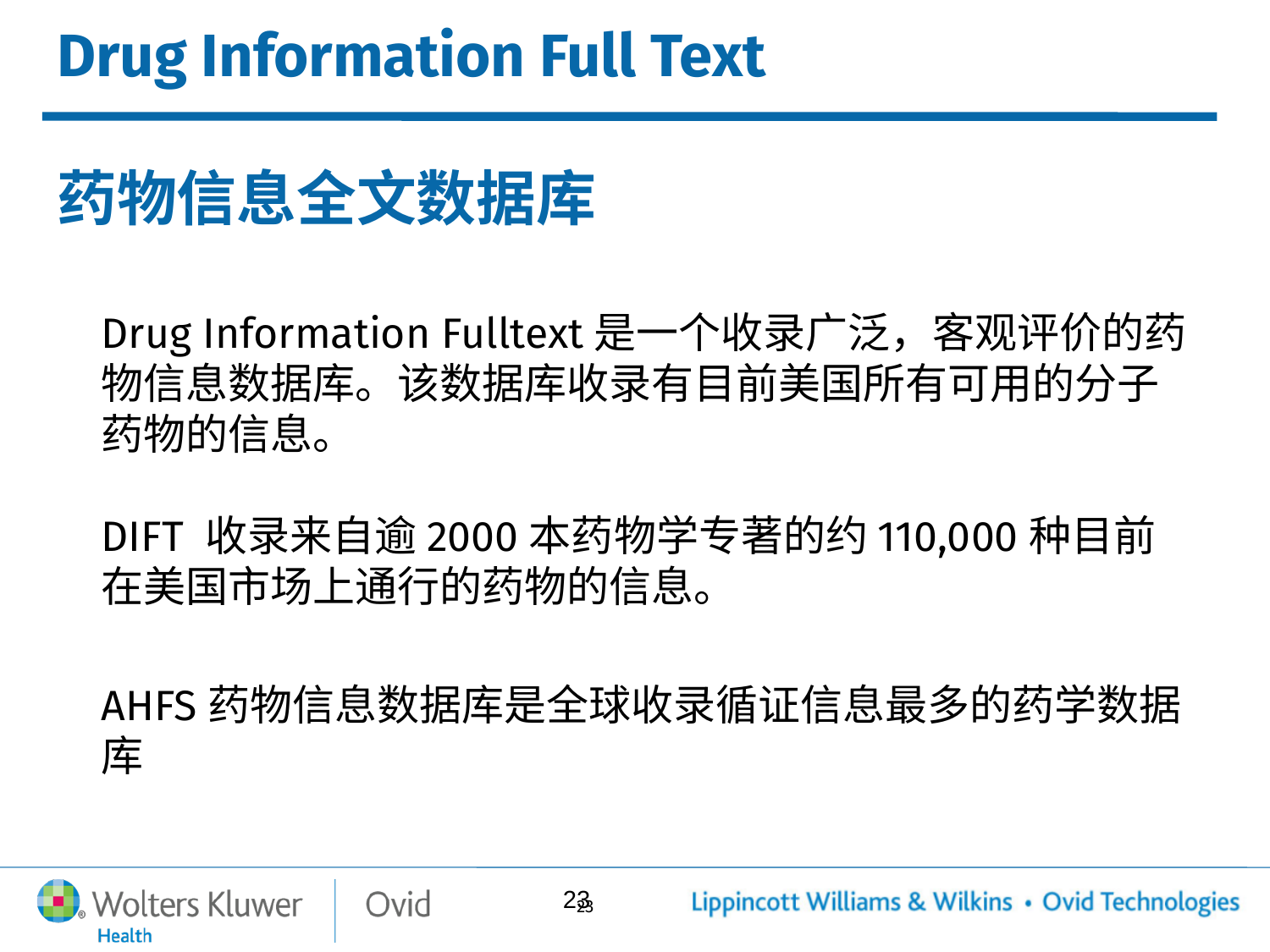

# Drug Information Full Text 药物信息全文数据库
Drug Information Fulltext是一个收录广泛，客观评价的药物信息数据库。该数据库收录有目前美国所有可用的分子药物的信息。
DIFT 收录来自逾2000本药物学专著的约110,000种目前在美国市场上通行的药物的信息。

AHFS药物信息数据库是全球收录循证信息最多的药学数据库
23